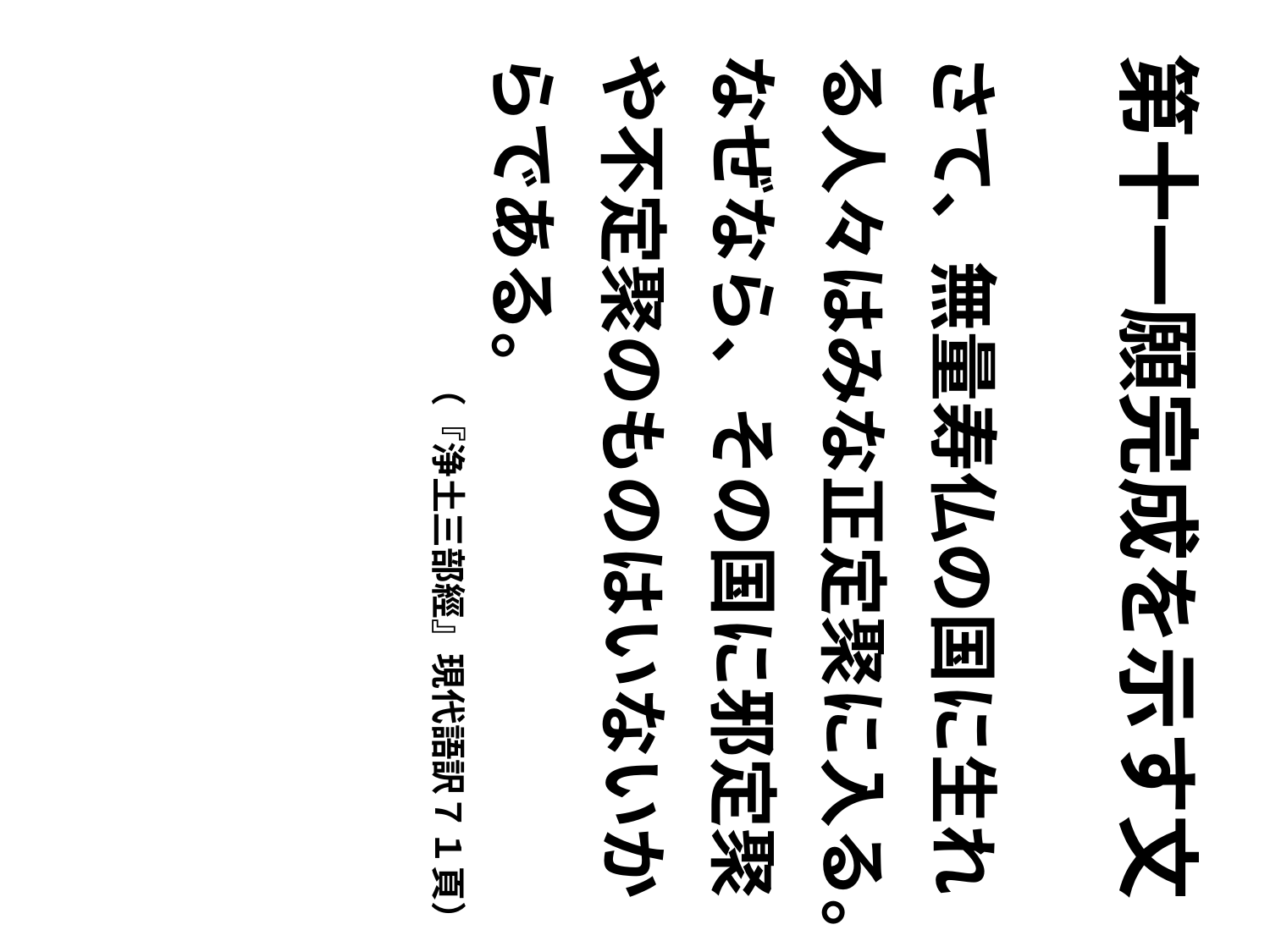

第十一願完成を示す文

さて、無量寿仏の国に生れる人々はみな正定聚に入る。なぜなら、その国に邪定聚や不定聚のものはいないからである。
　　　　　　　　　（『浄土三部經』現代語訳７１頁）